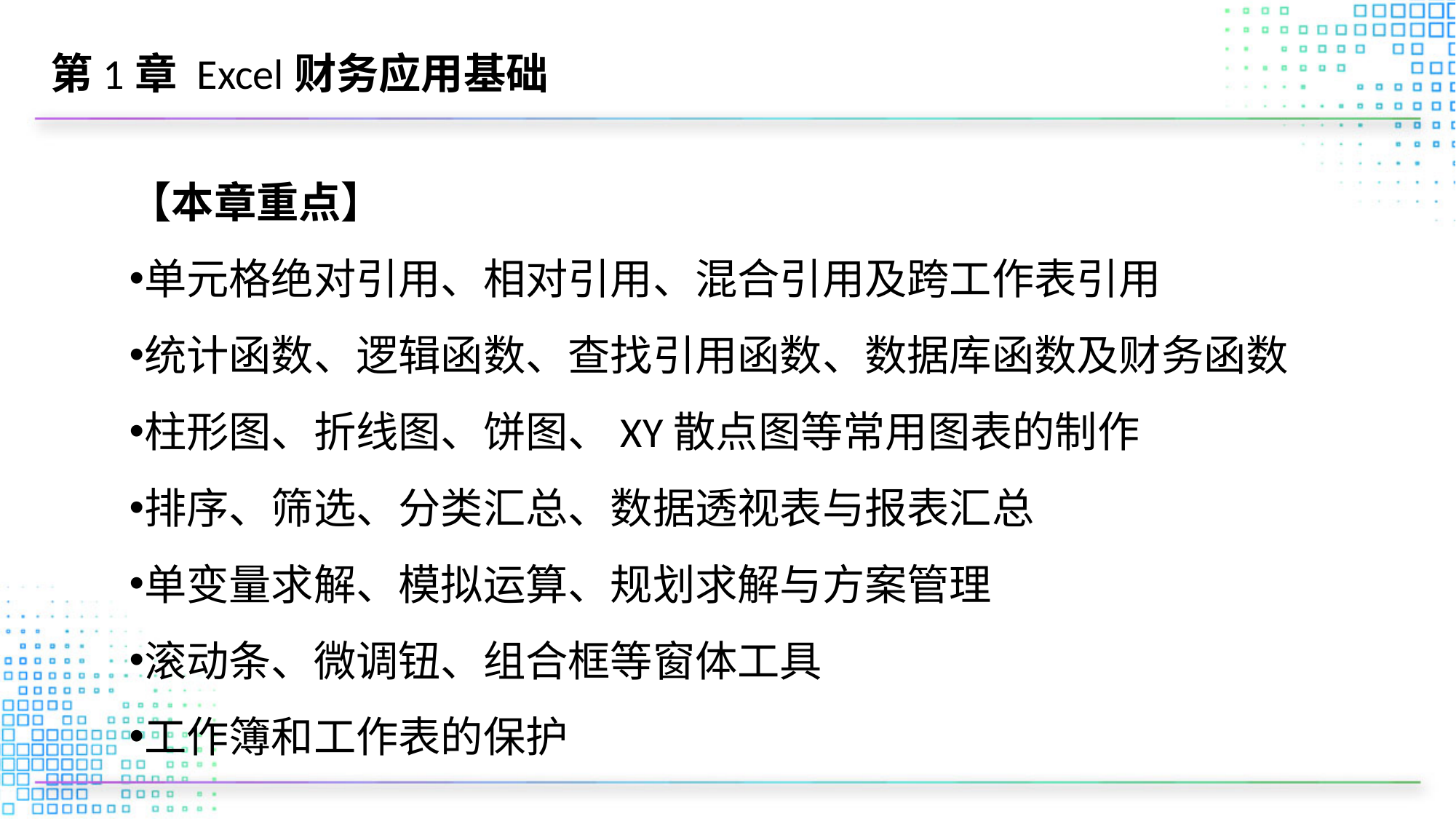

# 第1章 Excel财务应用基础
【本章重点】
单元格绝对引用、相对引用、混合引用及跨工作表引用
统计函数、逻辑函数、查找引用函数、数据库函数及财务函数
柱形图、折线图、饼图、XY散点图等常用图表的制作
排序、筛选、分类汇总、数据透视表与报表汇总
单变量求解、模拟运算、规划求解与方案管理
滚动条、微调钮、组合框等窗体工具
工作簿和工作表的保护